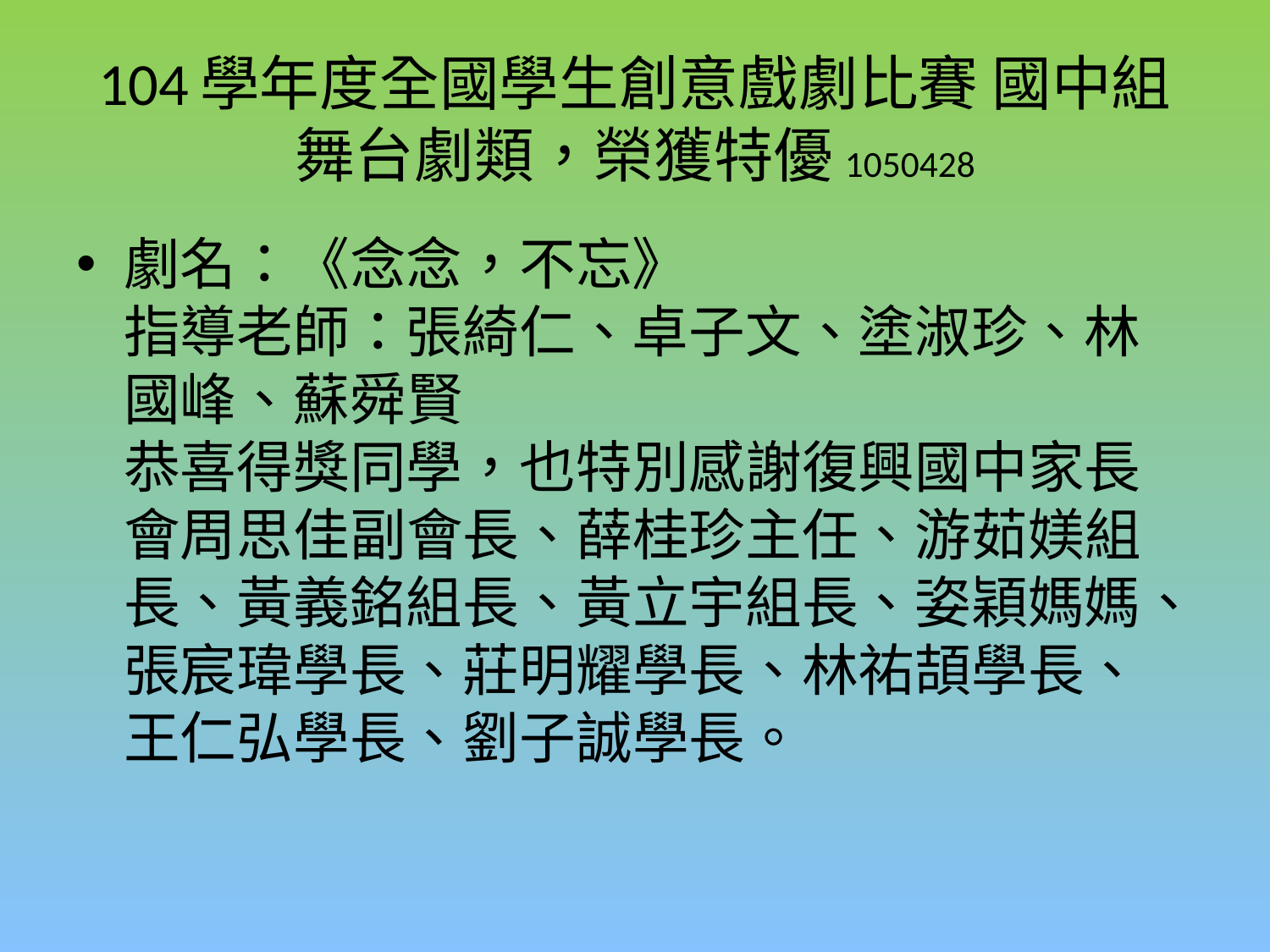

# 104學年度全國學生創意戲劇比賽 國中組舞台劇類，榮獲特優1050428
劇名：《念念，不忘》
指導老師：張綺仁、卓子文、塗淑珍、林國峰、蘇舜賢
恭喜得獎同學，也特別感謝復興國中家長會周思佳副會長、薛桂珍主任、游茹媄組長、黃義銘組長、黃立宇組長、姿穎媽媽、張宸瑋學長、莊明耀學長、林祐頡學長、王仁弘學長、劉子誠學長。